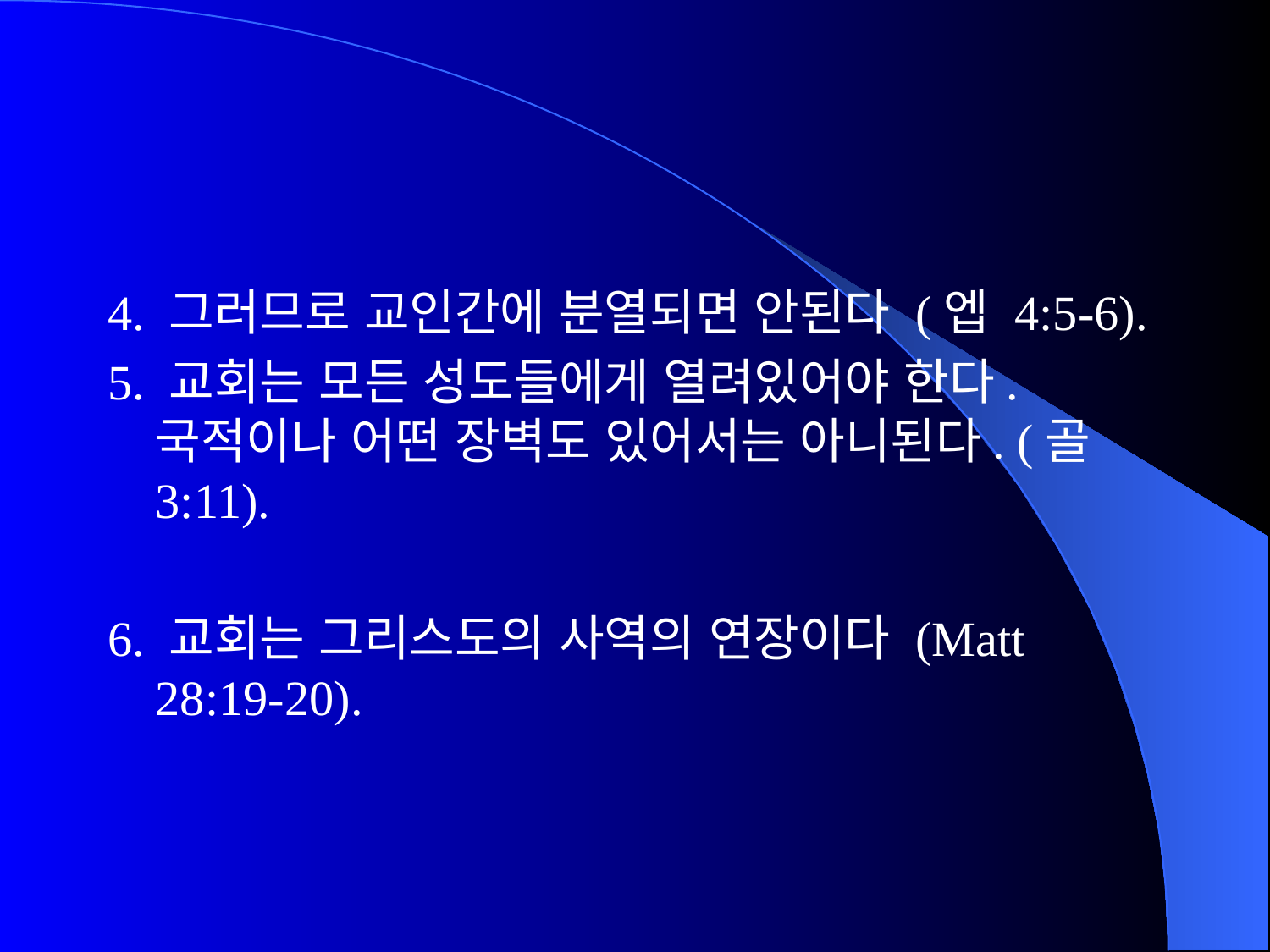

4. 그러므로 교인간에 분열되면 안된다 (엡 4:5-6).
5. 교회는 모든 성도들에게 열려있어야 한다. 국적이나 어떤 장벽도 있어서는 아니된다. (골 3:11).

6. 교회는 그리스도의 사역의 연장이다 (Matt 28:19-20).